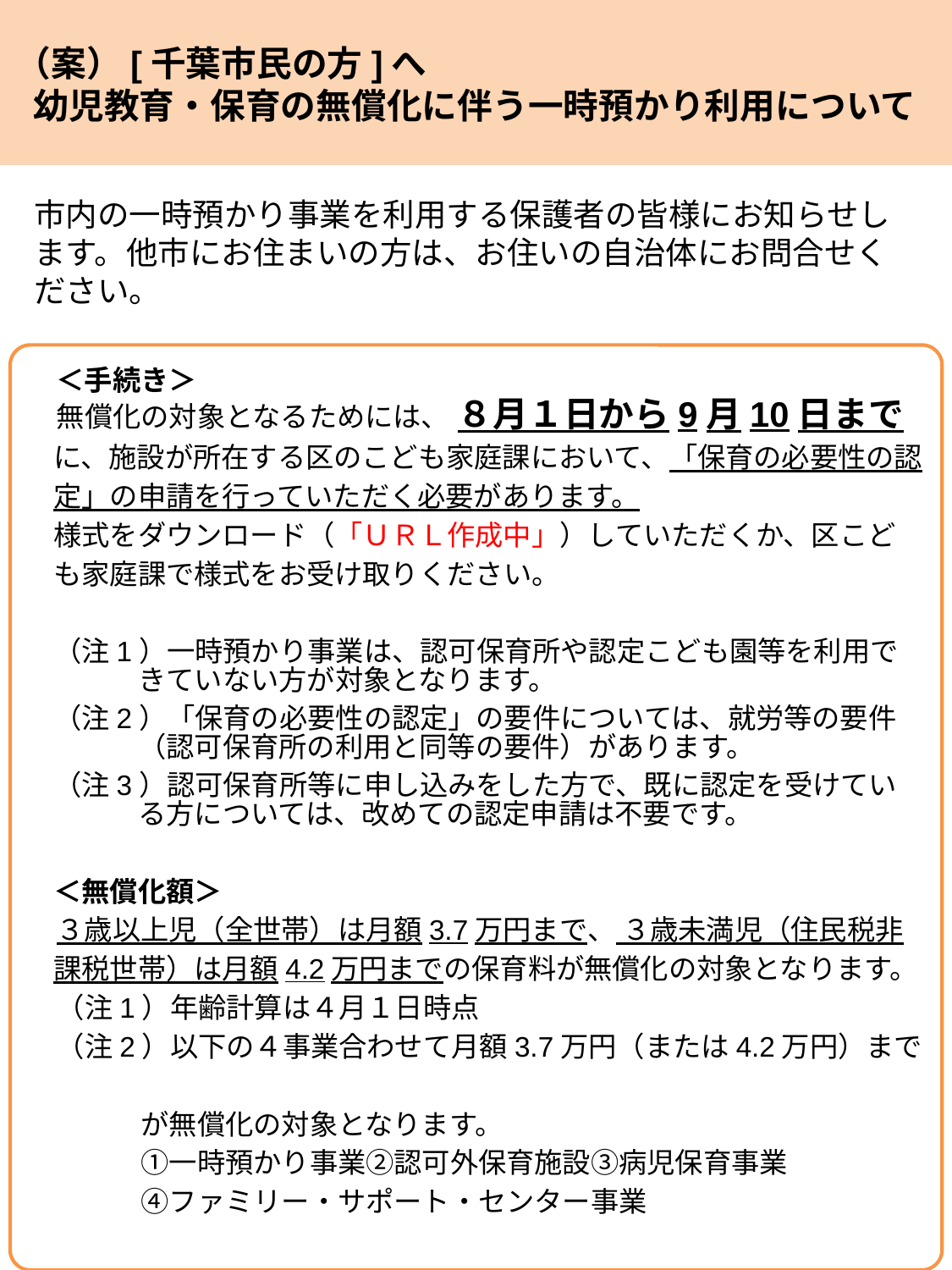

（案）[千葉市民の方]へ
幼児教育・保育の無償化に伴う一時預かり利用について
市内の一時預かり事業を利用する保護者の皆様にお知らせします。他市にお住まいの方は、お住いの自治体にお問合せください。
　＜手続き＞
　無償化の対象となるためには、 ８月１日から9月10日までに、施設が所在する区のこども家庭課において、「保育の必要性の認定」の申請を行っていただく必要があります。
様式をダウンロード（「ＵＲＬ作成中」）していただくか、区こど
も家庭課で様式をお受け取りください。

（注1）一時預かり事業は、認可保育所や認定こども園等を利用できていない方が対象となります。
（注2）「保育の必要性の認定」の要件については、就労等の要件（認可保育所の利用と同等の要件）があります。
（注3）認可保育所等に申し込みをした方で、既に認定を受けている方については、改めての認定申請は不要です。

＜無償化額＞
　３歳以上児（全世帯）は月額3.7万円まで、 ３歳未満児（住民税非課税世帯）は月額4.2万円までの保育料が無償化の対象となります。
　（注1）年齢計算は４月１日時点
　（注2）以下の４事業合わせて月額3.7万円（または4.2万円）まで
　　　　が無償化の対象となります。
　　　　①一時預かり事業②認可外保育施設③病児保育事業
　　　　④ファミリー・サポート・センター事業